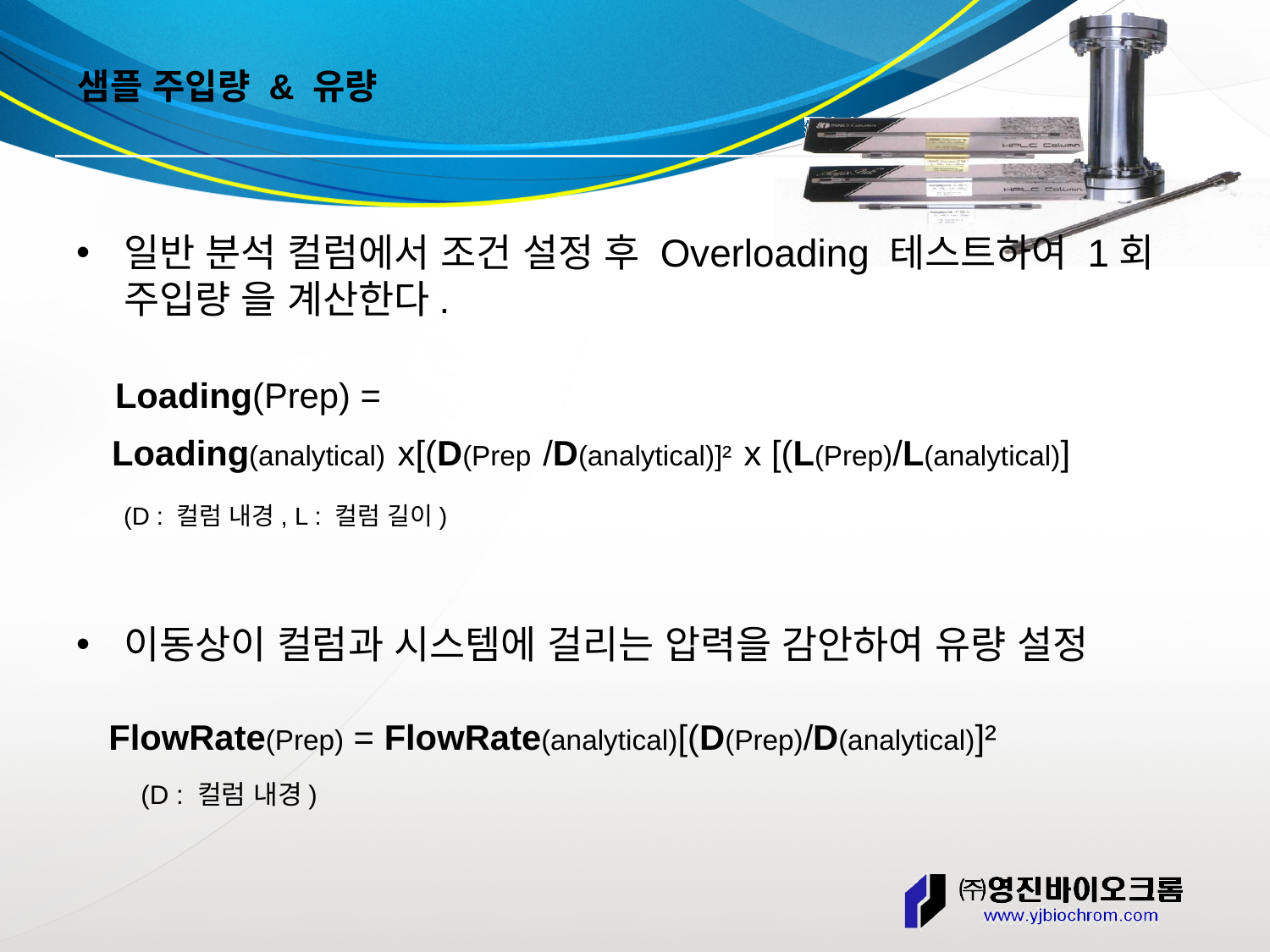

# 샘플 주입량 & 유량
일반 분석 컬럼에서 조건 설정 후 Overloading 테스트하여 1회 주입량 을 계산한다.

    Loading(Prep) =
   Loading(analytical) x[(D(Prep /D(analytical)]² x [(L(Prep)/L(analytical)]
    (D : 컬럼 내경, L : 컬럼 길이)

이동상이 컬럼과 시스템에 걸리는 압력을 감안하여 유량 설정

   FlowRate(Prep) = FlowRate(analytical)[(D(Prep)/D(analytical)]²
      (D : 컬럼 내경)